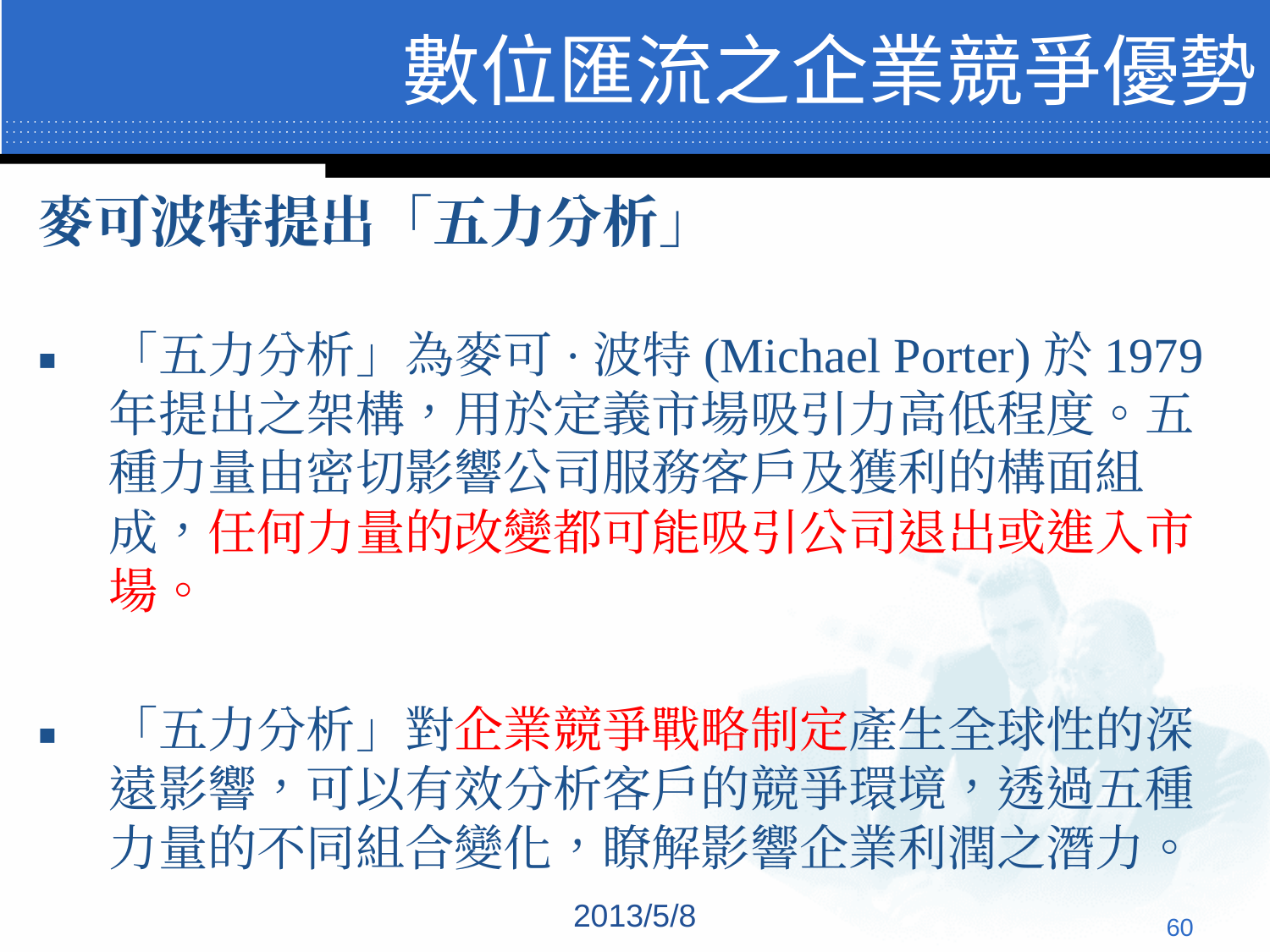

# 數位匯流之企業競爭優勢
麥可波特提出「五力分析」

「五力分析」為麥可·波特(Michael Porter)於1979年提出之架構，用於定義市場吸引力高低程度。五種力量由密切影響公司服務客戶及獲利的構面組成，任何力量的改變都可能吸引公司退出或進入市場。

「五力分析」對企業競爭戰略制定產生全球性的深遠影響，可以有效分析客戶的競爭環境，透過五種力量的不同組合變化，瞭解影響企業利潤之潛力。
2013/5/8
60